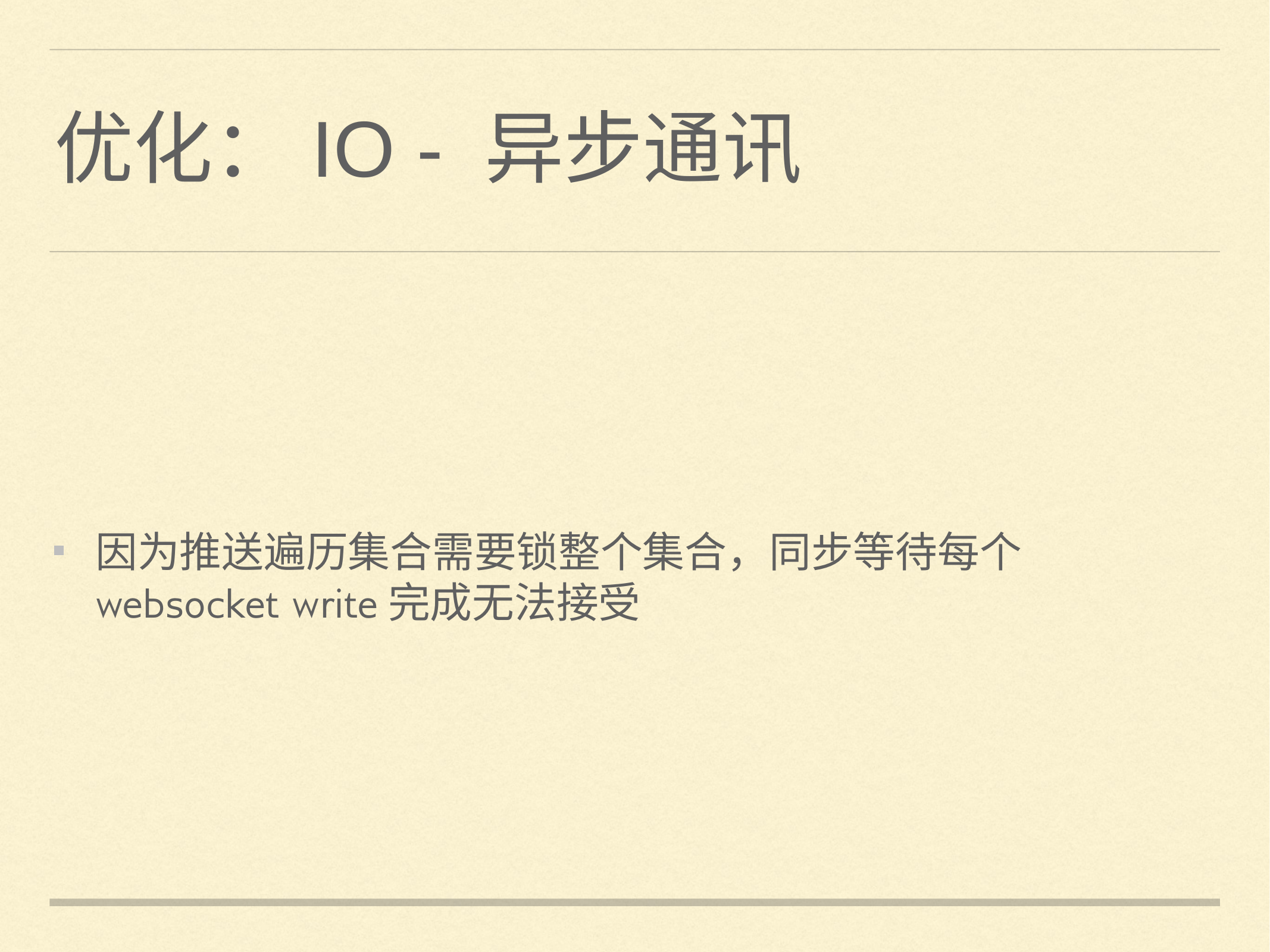

# 优化：IO - 异步通讯
因为推送遍历集合需要锁整个集合，同步等待每个websocket write完成无法接受